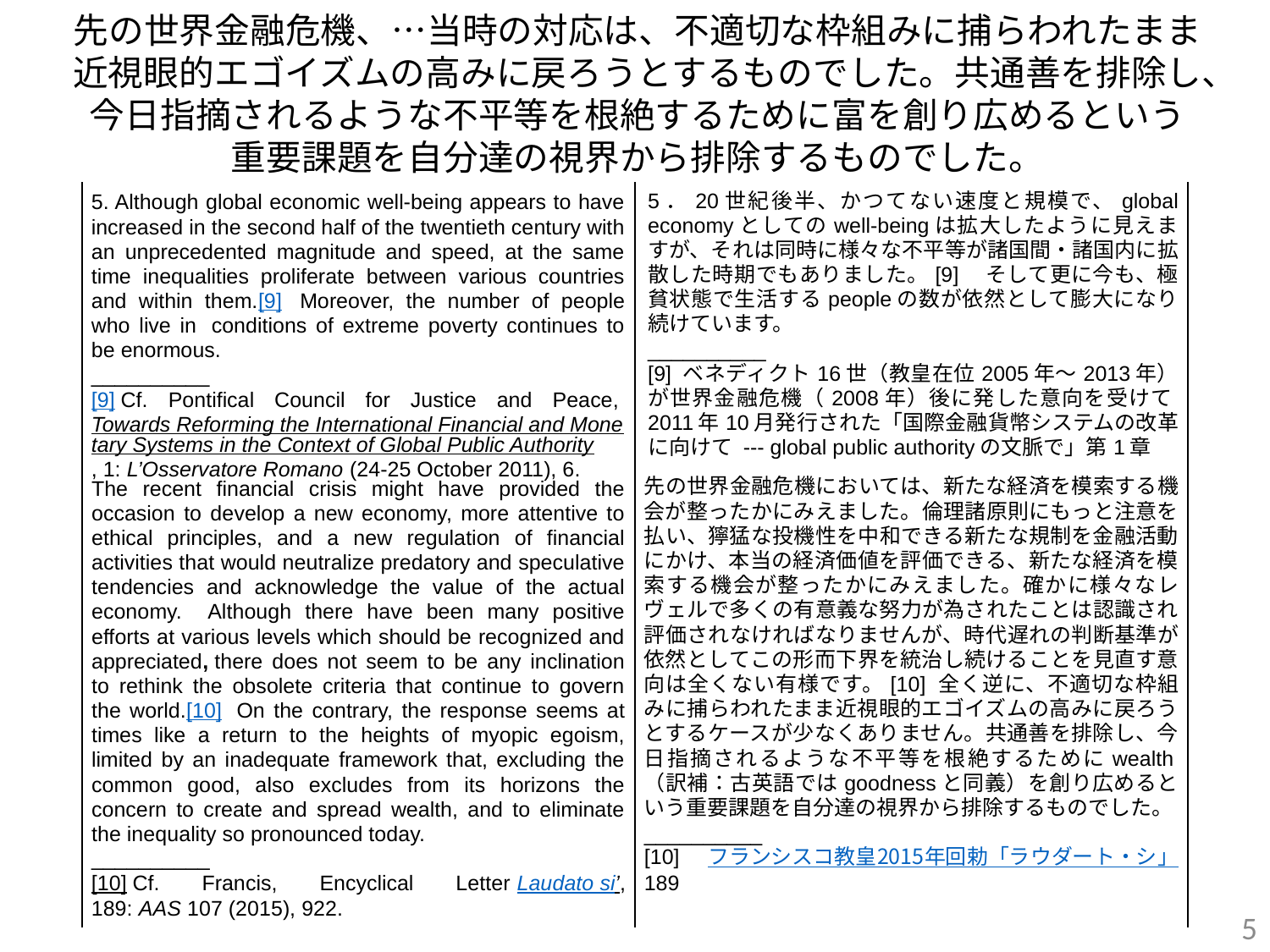

# 先の世界金融危機、…当時の対応は、不適切な枠組みに捕らわれたまま近視眼的エゴイズムの高みに戻ろうとするものでした。共通善を排除し、今日指摘されるような不平等を根絶するために富を創り広めるという 重要課題を自分達の視界から排除するものでした。
| 5. Although global economic well-being appears to have increased in the second half of the twentieth century with an unprecedented magnitude and speed, at the same time inequalities proliferate between various countries and within them.[9]  Moreover, the number of people who live in  conditions of extreme poverty continues to be enormous. \_\_\_\_\_\_\_\_\_\_ [9] Cf. Pontifical Council for Justice and Peace, Towards Reforming the International Financial and Monetary Systems in the Context of Global Public Authority, 1: L’Osservatore Romano (24-25 October 2011), 6. | 5．20世紀後半、かつてない速度と規模で、global economyとしてのwell-beingは拡大したように見えますが、それは同時に様々な不平等が諸国間・諸国内に拡散した時期でもありました。[9]　そして更に今も、極貧状態で生活するpeopleの数が依然として膨大になり続けています。 \_\_\_\_\_\_\_\_\_\_ [9] ベネディクト16世（教皇在位2005年～2013年）が世界金融危機（2008年）後に発した意向を受けて2011年10月発行された「国際金融貨幣システムの改革に向けて --- global public authorityの文脈で」第1章 |
| --- | --- |
| The recent financial crisis might have provided the occasion to develop a new economy, more attentive to ethical principles, and a new regulation of financial activities that would neutralize predatory and speculative tendencies and acknowledge the value of the actual economy. Although there have been many positive efforts at various levels which should be recognized and appreciated, there does not seem to be any inclination to rethink the obsolete criteria that continue to govern the world.[10]  On the contrary, the response seems at times like a return to the heights of myopic egoism, limited by an inadequate framework that, excluding the common good, also excludes from its horizons the concern to create and spread wealth, and to eliminate the inequality so pronounced today. \_\_\_\_\_\_\_\_\_\_ [10] Cf. Francis, Encyclical Letter Laudato si’, 189: AAS 107 (2015), 922. | 先の世界金融危機においては、新たな経済を模索する機会が整ったかにみえました。倫理諸原則にもっと注意を払い、獰猛な投機性を中和できる新たな規制を金融活動にかけ、本当の経済価値を評価できる、新たな経済を模索する機会が整ったかにみえました。確かに様々なレヴェルで多くの有意義な努力が為されたことは認識され評価されなければなりませんが、時代遅れの判断基準が依然としてこの形而下界を統治し続けることを見直す意向は全くない有様です。[10] 全く逆に、不適切な枠組みに捕らわれたまま近視眼的エゴイズムの高みに戻ろうとするケースが少なくありません。共通善を排除し、今日指摘されるような不平等を根絶するためにwealth（訳補：古英語ではgoodnessと同義）を創り広めるという重要課題を自分達の視界から排除するものでした。 \_\_\_\_\_\_\_\_\_\_ [10] フランシスコ教皇2015年回勅「ラウダート・シ」189 |
5